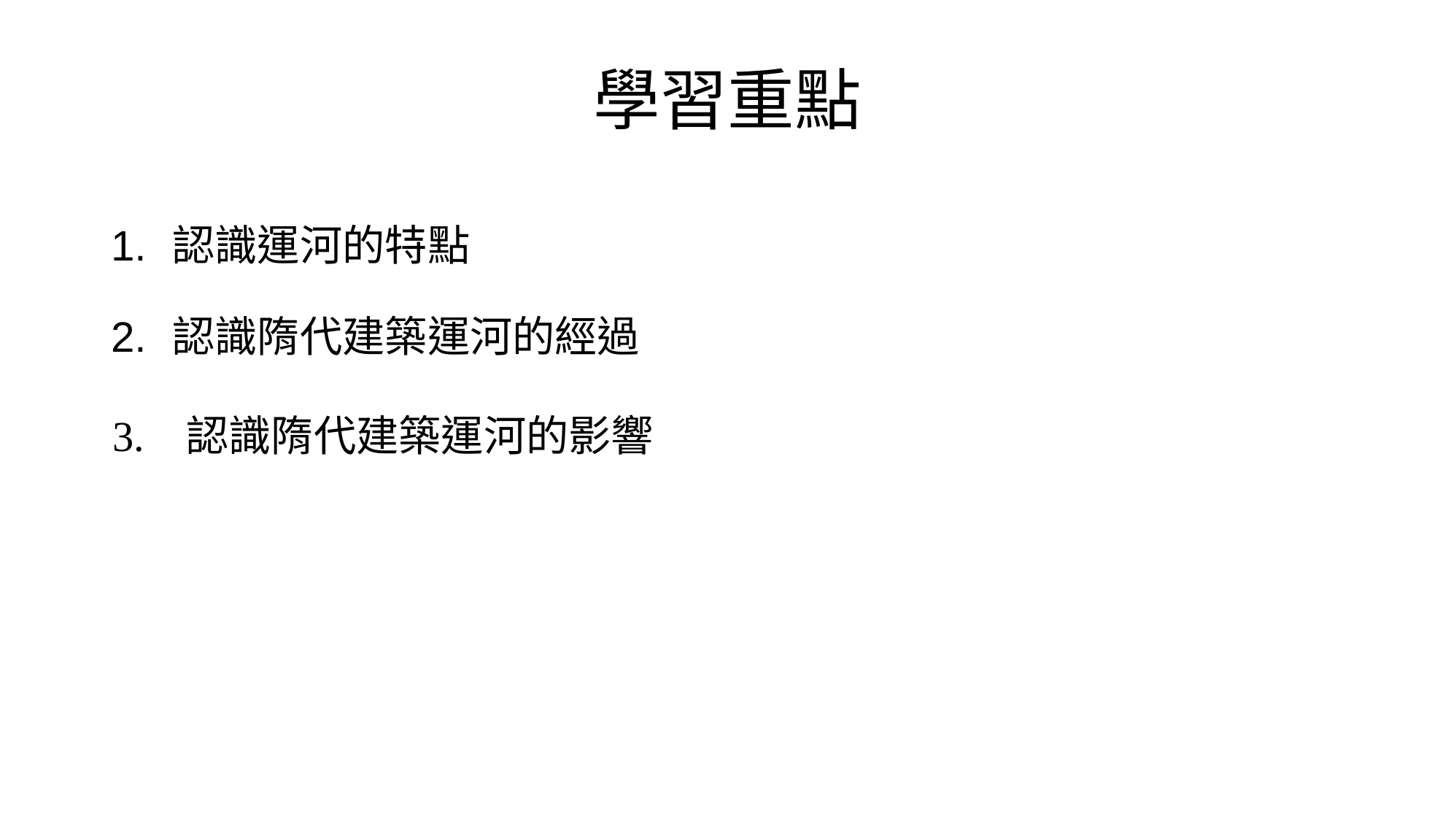

學習重點
認識運河的特點
認識隋代建築運河的經過
3.   認識隋代建築運河的影響